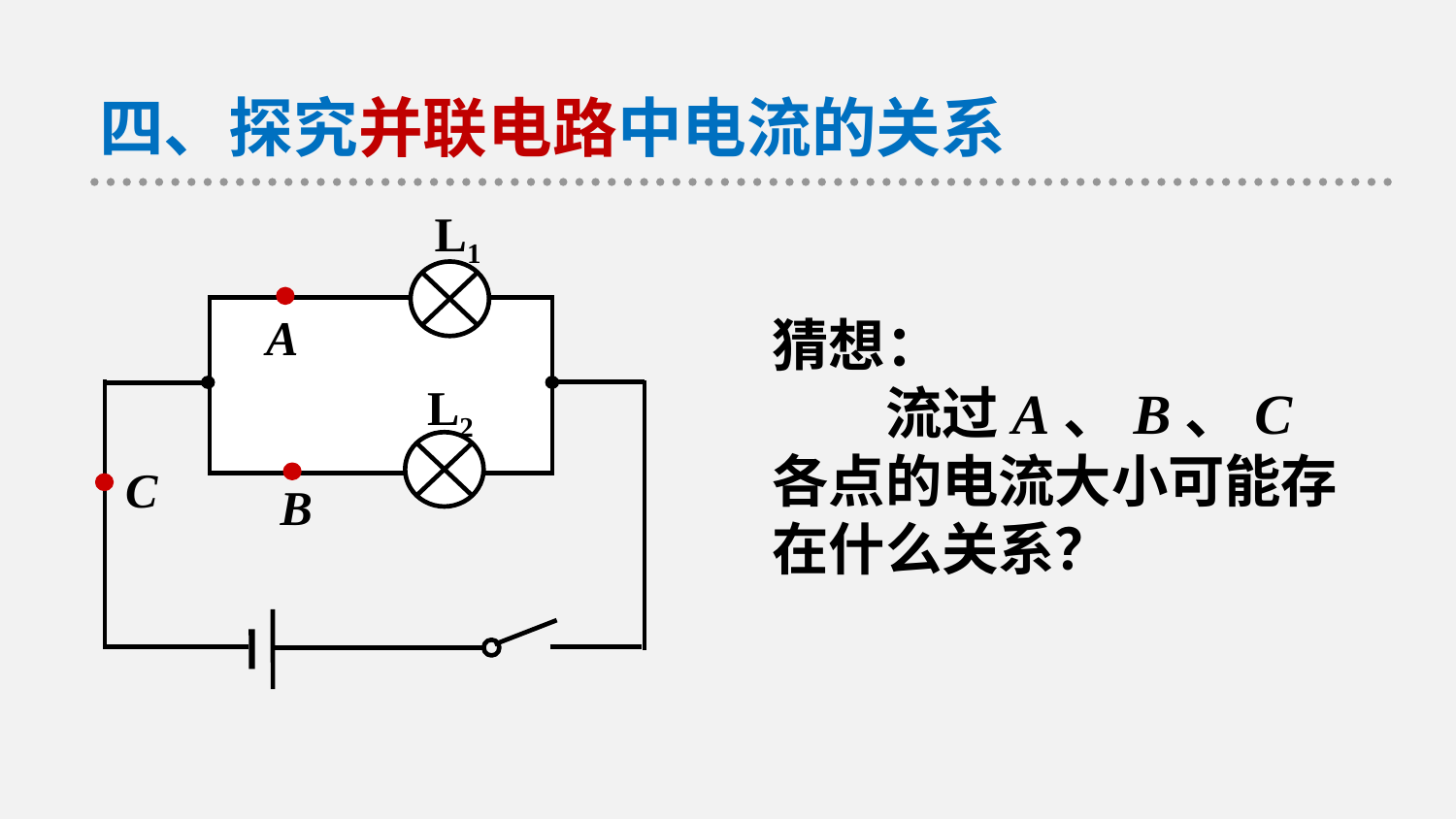

四、探究并联电路中电流的关系
L1

A
L1

L2

C

B

猜想：
　　流过A、B、C各点的电流大小可能存在什么关系？